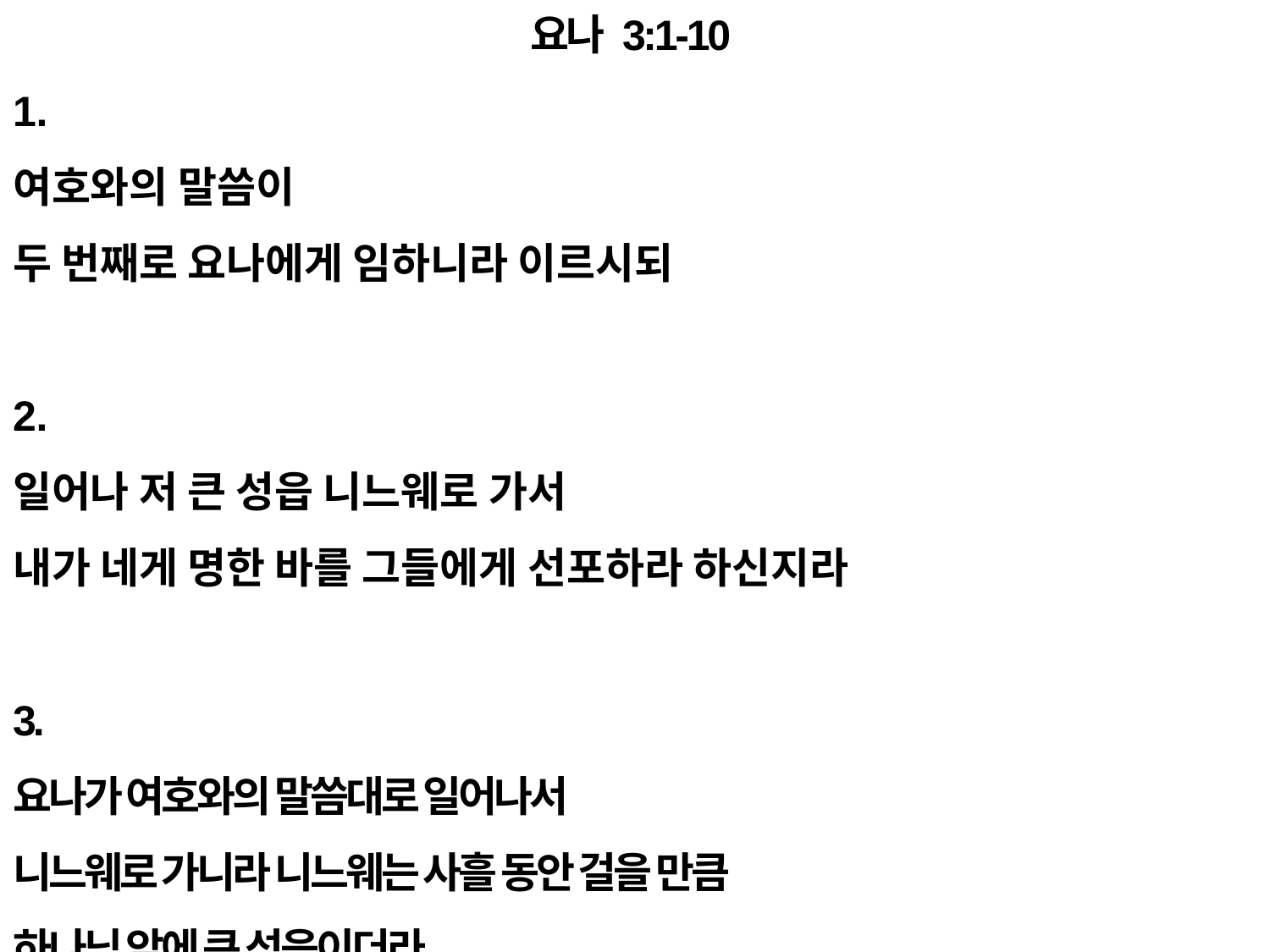

요나 3:1-10
1.
여호와의 말씀이
두 번째로 요나에게 임하니라 이르시되

2.
일어나 저 큰 성읍 니느웨로 가서
내가 네게 명한 바를 그들에게 선포하라 하신지라

3.
요나가 여호와의 말씀대로 일어나서
니느웨로 가니라 니느웨는 사흘 동안 걸을 만큼
하나님 앞에 큰 성읍이더라

#